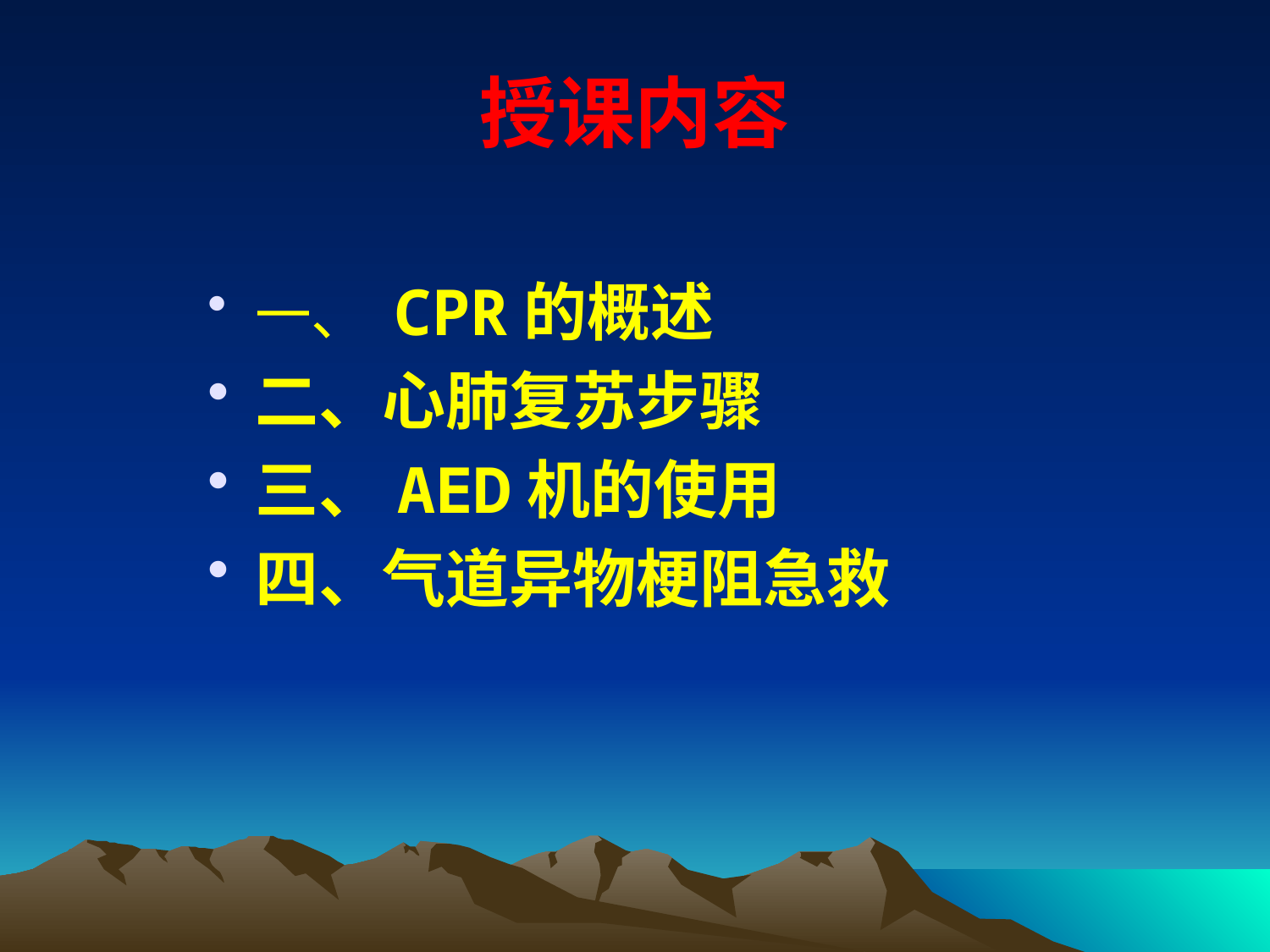

# 授课内容
一、 CPR的概述
二、心肺复苏步骤
三、AED机的使用
四、气道异物梗阻急救